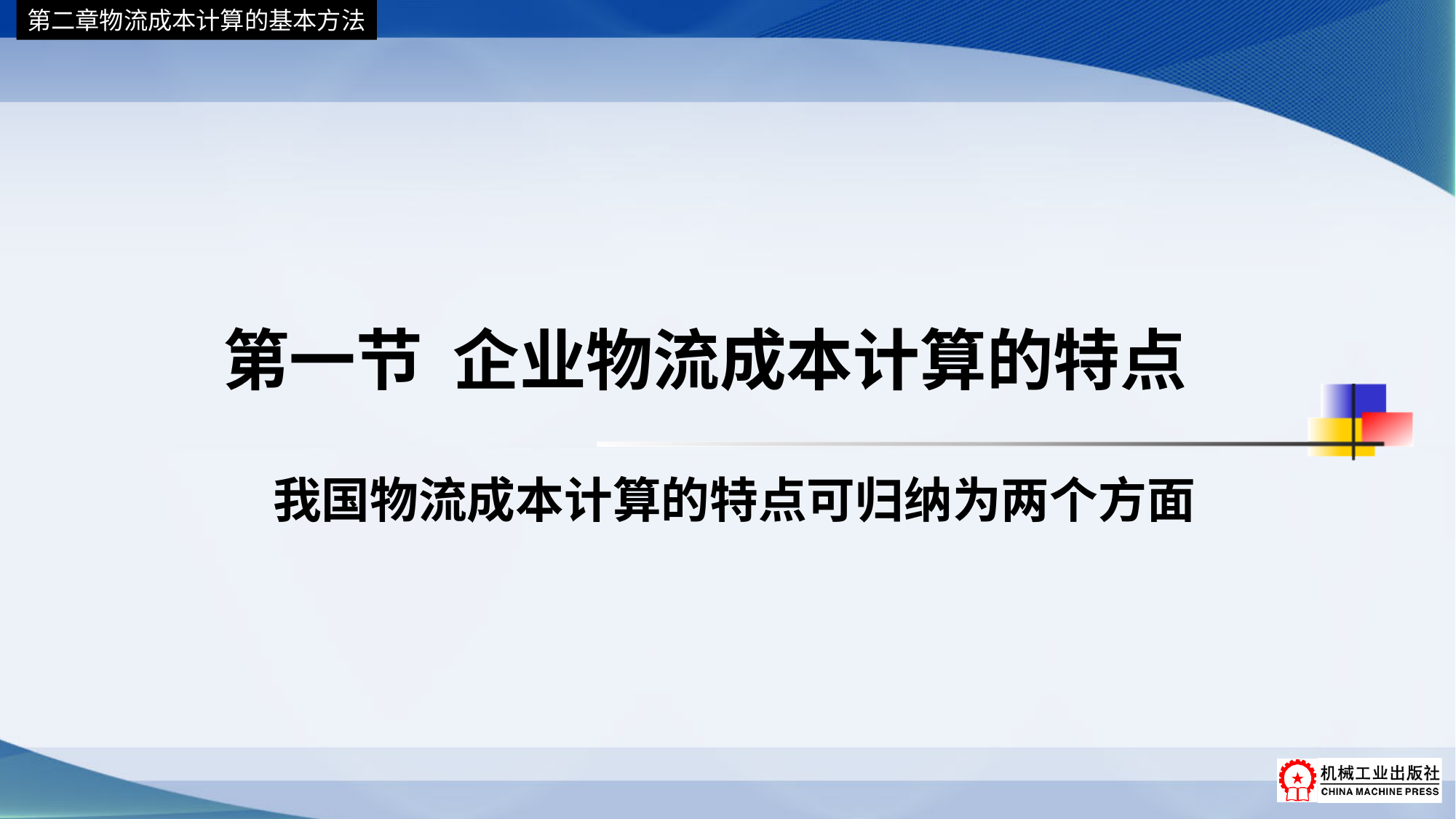

第二章物流成本计算的基本方法
# 第一节  企业物流成本计算的特点
我国物流成本计算的特点可归纳为两个方面